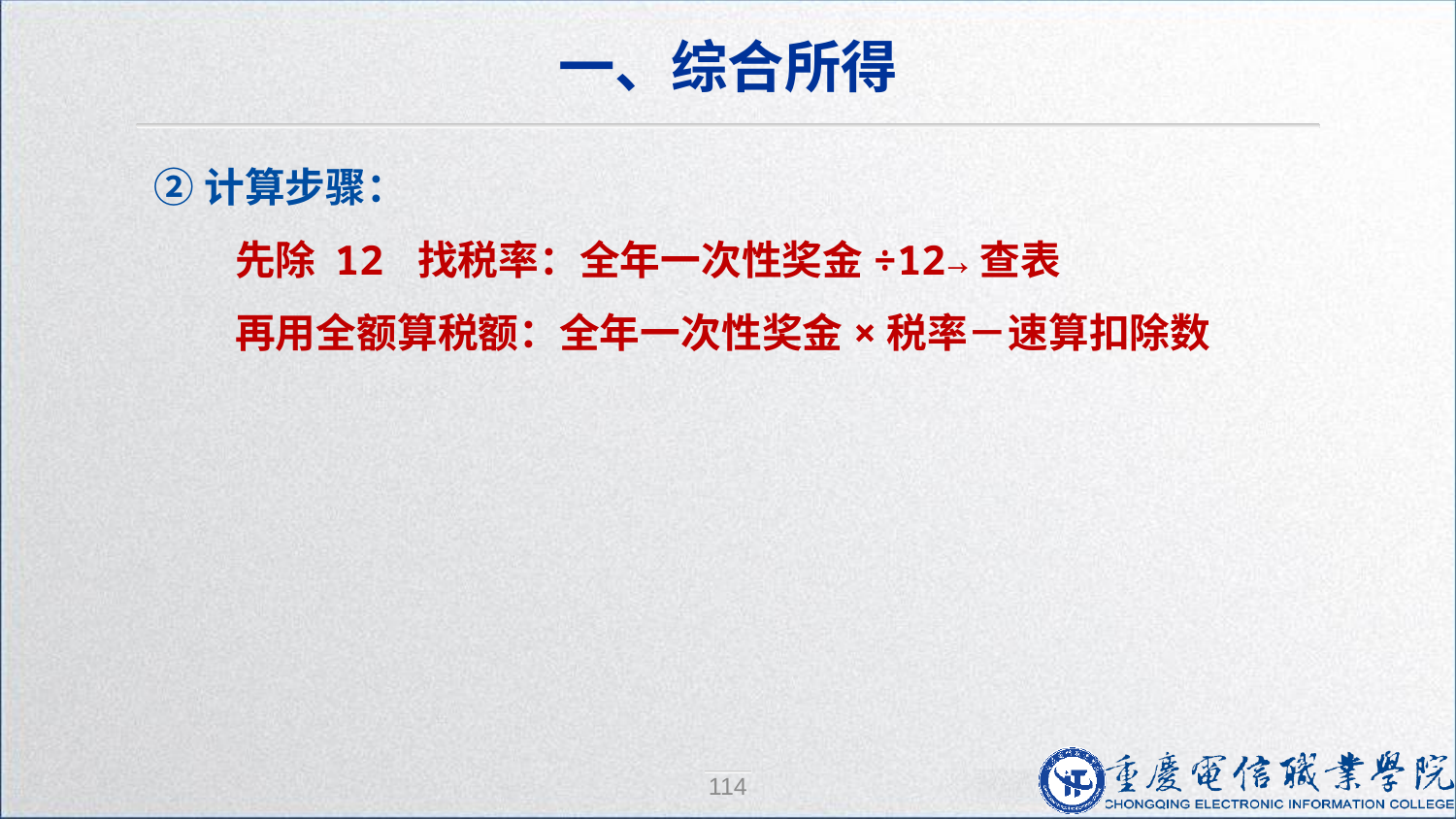

一、综合所得
②计算步骤：
　　先除 12 找税率：全年一次性奖金÷12→查表
　　再用全额算税额：全年一次性奖金×税率－速算扣除数
114